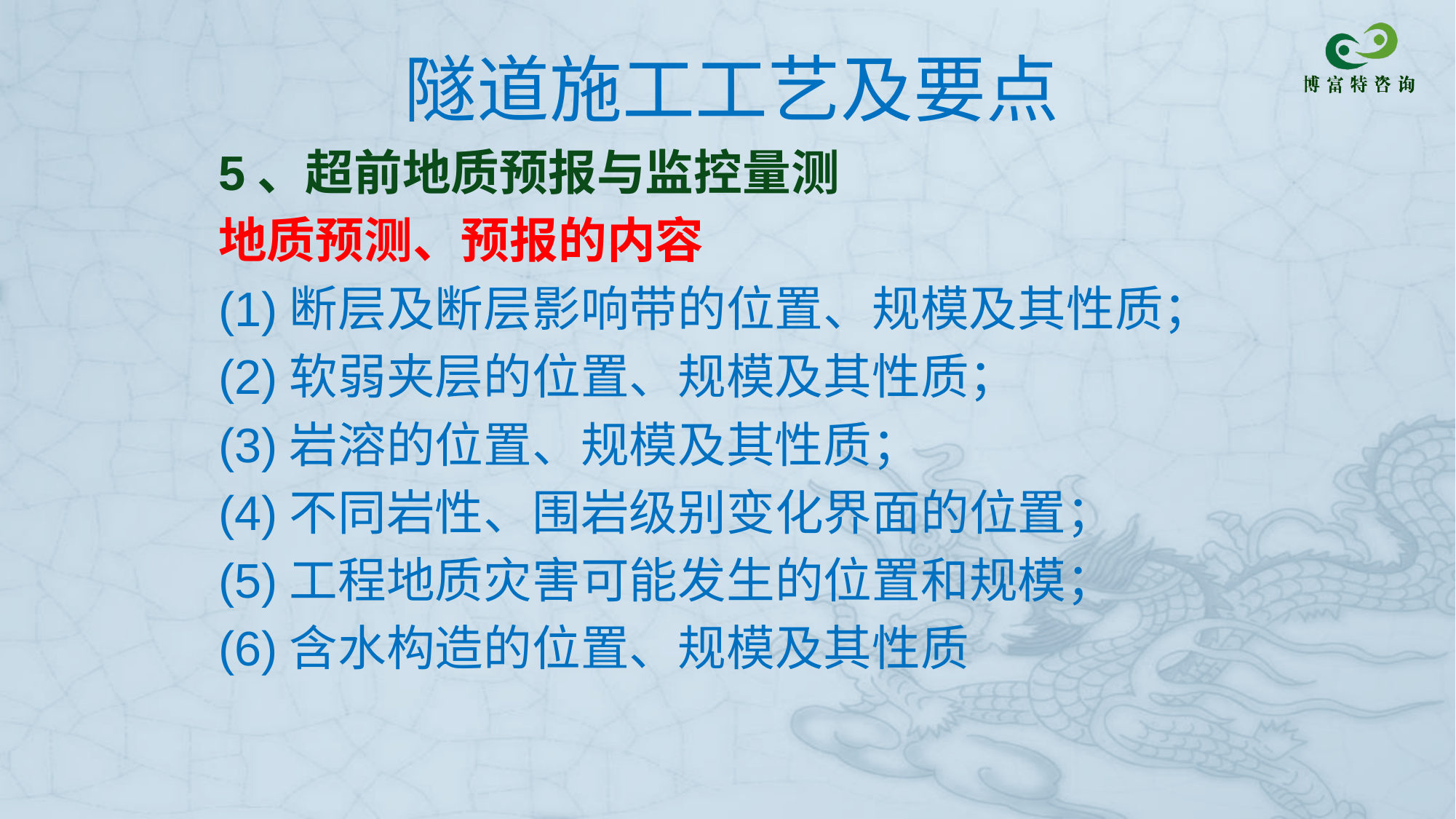

# 隧道施工工艺及要点
5、超前地质预报与监控量测
地质预测、预报的内容
(1)断层及断层影响带的位置、规模及其性质；
(2)软弱夹层的位置、规模及其性质；
(3)岩溶的位置、规模及其性质；
(4)不同岩性、围岩级别变化界面的位置；
(5)工程地质灾害可能发生的位置和规模；
(6)含水构造的位置、规模及其性质